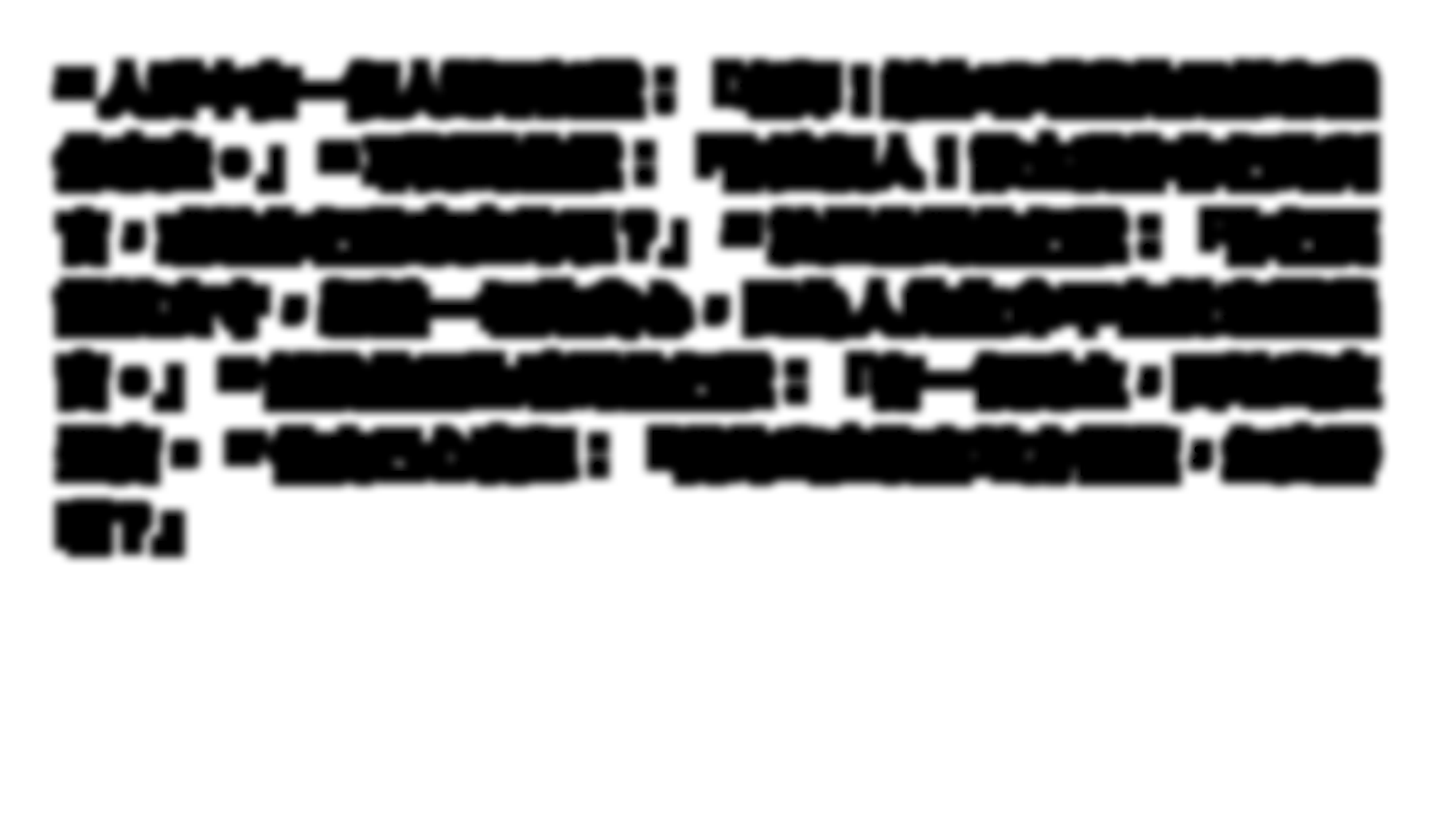

13人群中有一個人對耶穌說：「老師！請你吩咐我的兄弟和我分家產。」14耶穌對他說：「你這個人！誰立我作你們的判官，或給你們分家產的呢？」15於是他對他們說：「你們要謹慎自守，躲避一切的貪心，因為人的生命不在於家道豐富。」16然後他用比喻對他們說：「有一個財主，田地出產豐富。 17他自己心裏想：『我的出產沒有地方儲藏，怎麼辦呢？』